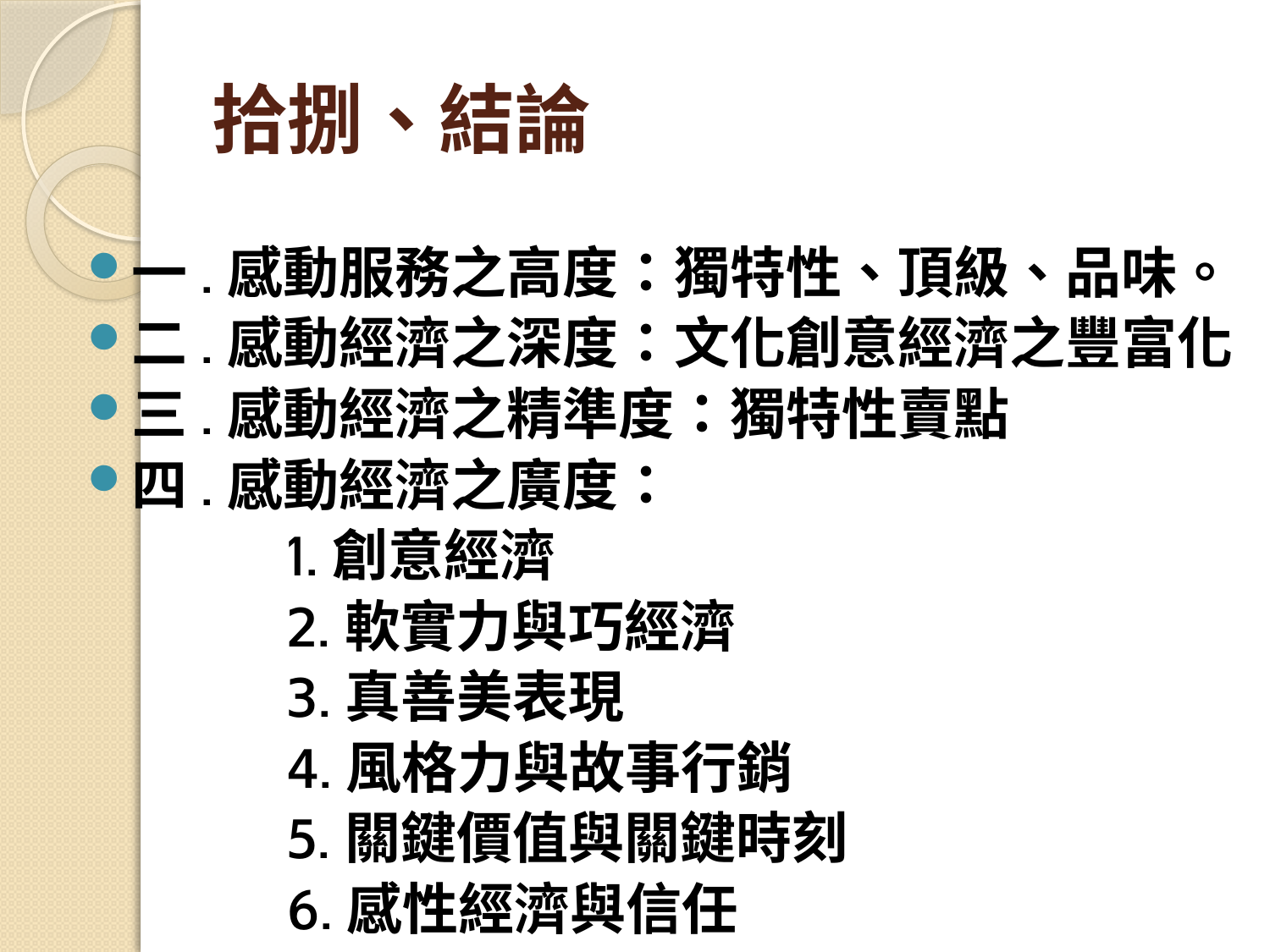

# 拾捌、結論
一.感動服務之高度：獨特性、頂級、品味。
二.感動經濟之深度：文化創意經濟之豐富化
三.感動經濟之精準度：獨特性賣點
四.感動經濟之廣度：
           1.創意經濟
           2.軟實力與巧經濟
           3.真善美表現
           4.風格力與故事行銷
           5.關鍵價值與關鍵時刻
           6.感性經濟與信任